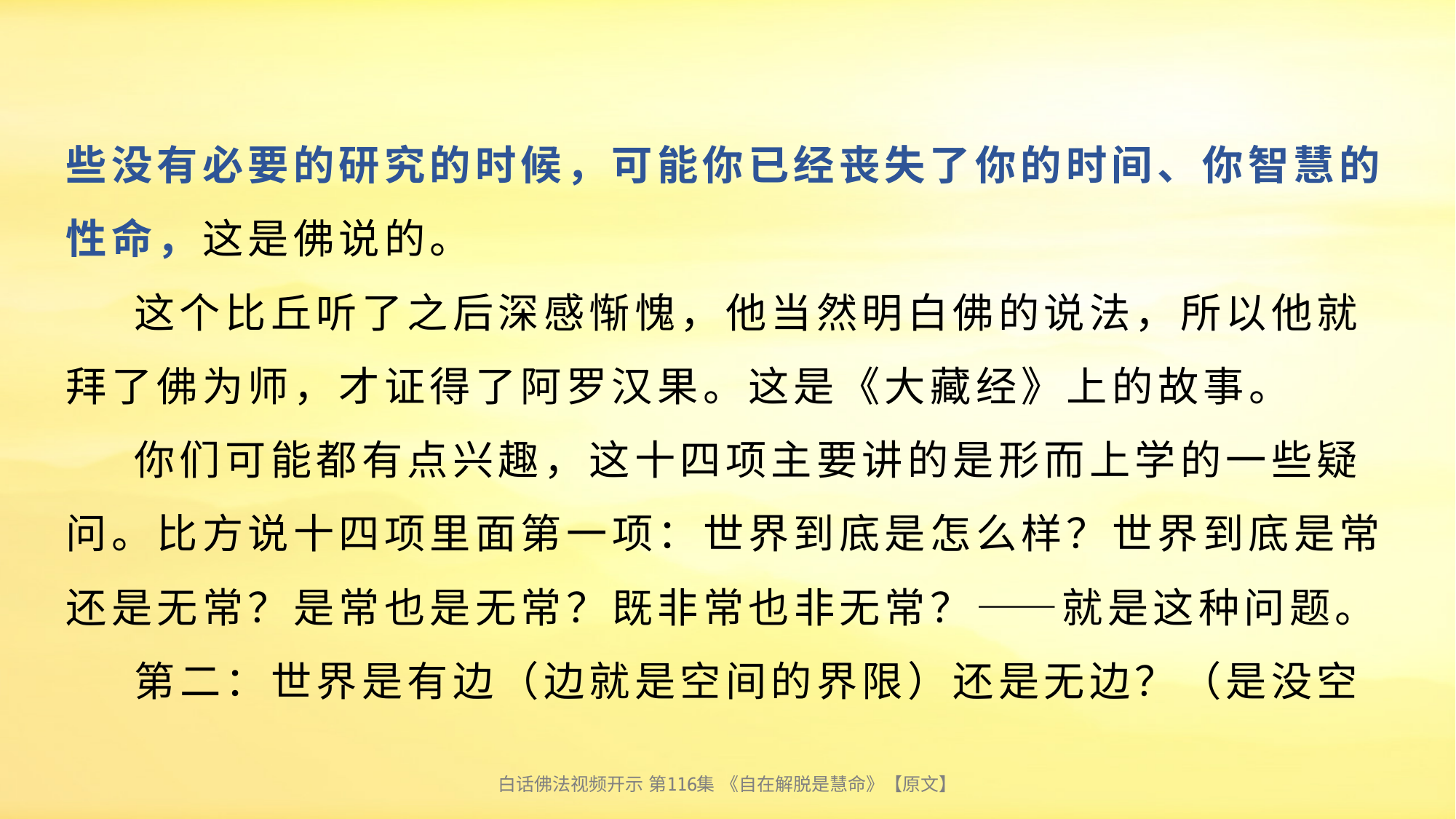

# 些没有必要的研究的时候，可能你已经丧失了你的时间、你智慧的性命，这是佛说的。 这个比丘听了之后深感惭愧，他当然明白佛的说法，所以他就拜了佛为师，才证得了阿罗汉果。这是《大藏经》上的故事。 你们可能都有点兴趣，这十四项主要讲的是形而上学的一些疑问。比方说十四项里面第一项：世界到底是怎么样？世界到底是常还是无常？是常也是无常？既非常也非无常？——就是这种问题。 第二：世界是有边（边就是空间的界限）还是无边？（是没空
白话佛法视频开示 第116集 《自在解脱是慧命》【原文】